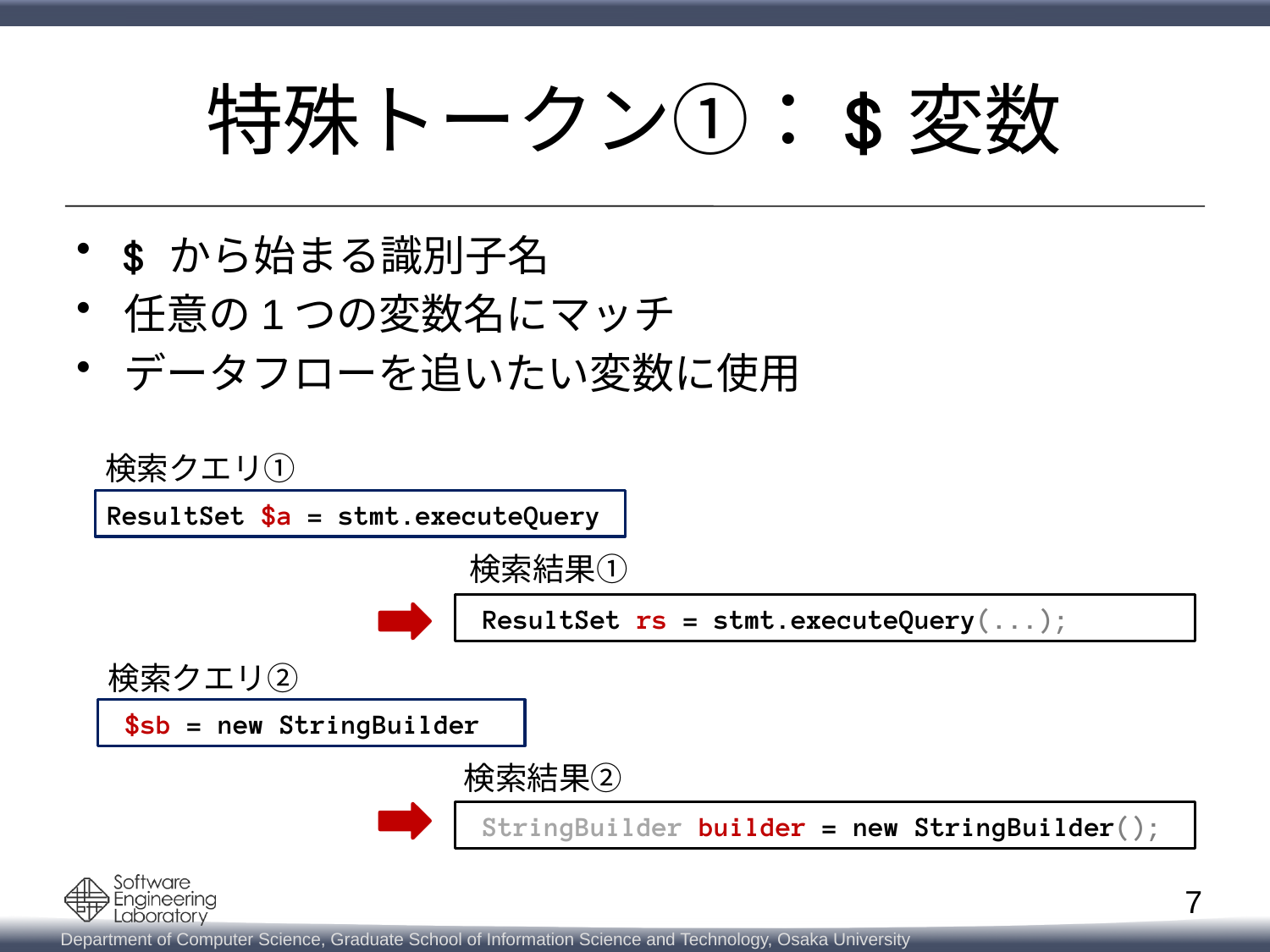

# 特殊トークン①：$変数
$ から始まる識別子名
任意の1つの変数名にマッチ
データフローを追いたい変数に使用

検索クエリ①
ResultSet $a = stmt.executeQuery
検索結果①
 ResultSet rs = stmt.executeQuery(...);

検索クエリ②
 $sb = new StringBuilder
検索結果②
 StringBuilder builder = new StringBuilder();

7